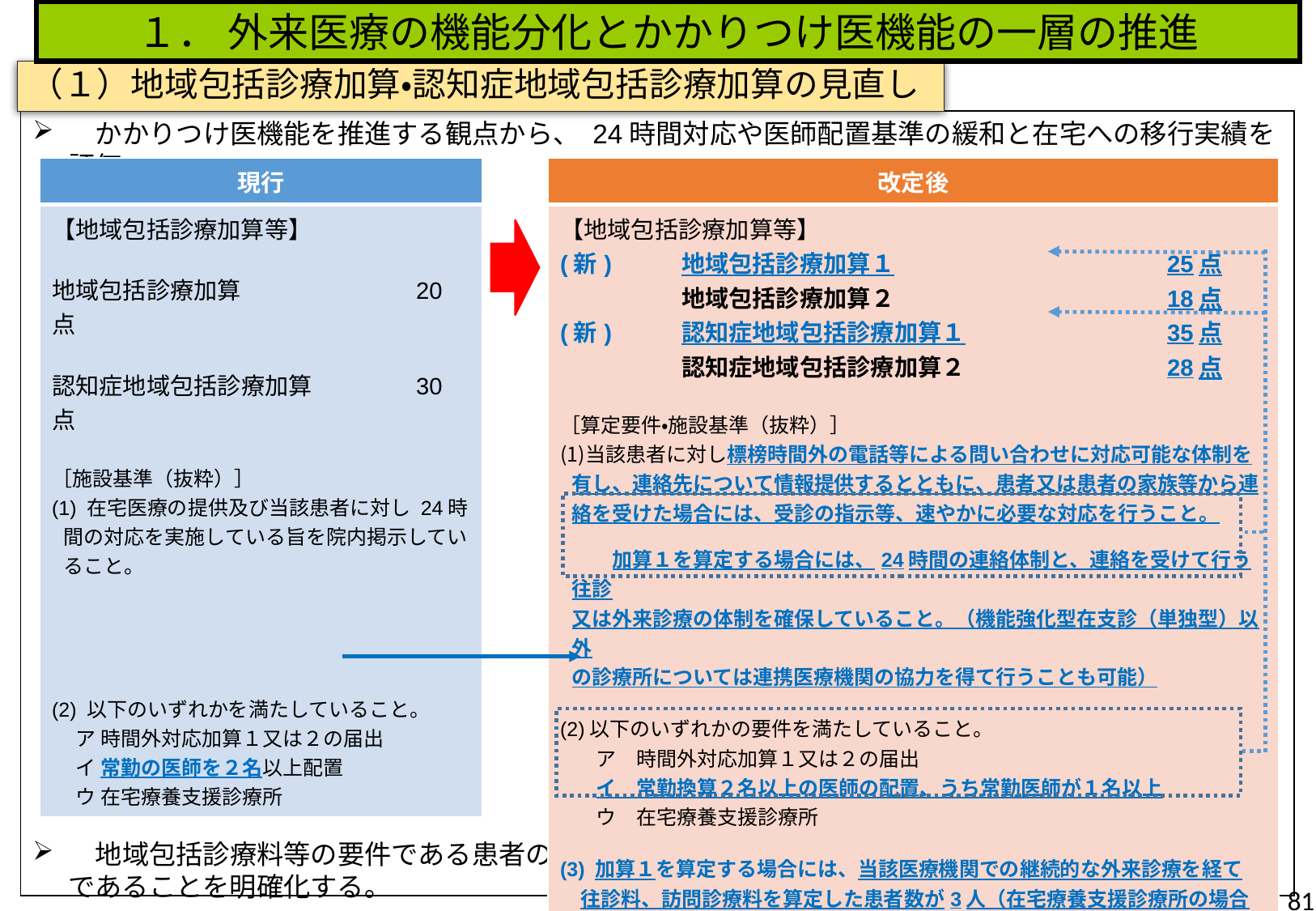

１． 外来医療の機能分化とかかりつけ医機能の一層の推進
（１）地域包括診療加算・認知症地域包括診療加算の見直し
　かかりつけ医機能を推進する観点から、 24時間対応や医師配置基準の緩和と在宅への移行実績を評価

　地域包括診療料等の要件である患者の受診医療機関や処方薬の把握について看護職員等が実施可能であることを明確化する。

| 現行 |
| --- |
| 【地域包括診療加算等】 地域包括診療加算 20点 認知症地域包括診療加算 30点 ［施設基準（抜粋）］ (1) 在宅医療の提供及び当該患者に対し 24時間の対応を実施している旨を院内掲示していること。 (2) 以下のいずれかを満たしていること。 ア 時間外対応加算１又は２の届出 イ 常勤の医師を２名以上配置 ウ 在宅療養支援診療所 |
| 改定後 |
| --- |
| 【地域包括診療加算等】 (新) 地域包括診療加算１ 25点 地域包括診療加算２ 18点 (新) 認知症地域包括診療加算１ 35点 認知症地域包括診療加算２ 28点 ［算定要件・施設基準（抜粋）］ 当該患者に対し標榜時間外の電話等による問い合わせに対応可能な体制を有し、連絡先について情報提供するとともに、患者又は患者の家族等から連絡を受けた場合には、受診の指示等、速やかに必要な対応を行うこと。 　　加算１を算定する場合には、24時間の連絡体制と、連絡を受けて行う往診 又は外来診療の体制を確保していること。（機能強化型在支診（単独型）以外 の診療所については連携医療機関の協力を得て行うことも可能） (2)以下のいずれかの要件を満たしていること。 ア　時間外対応加算１又は２の届出 イ　常勤換算２名以上の医師の配置、うち常勤医師が１名以上 ウ　在宅療養支援診療所 (3) 加算１を算定する場合には、当該医療機関での継続的な外来診療を経て 　往診料、訪問診療料を算定した患者数が3人（在宅療養支援診療所の場合 　は10人）以上であること。 |

81